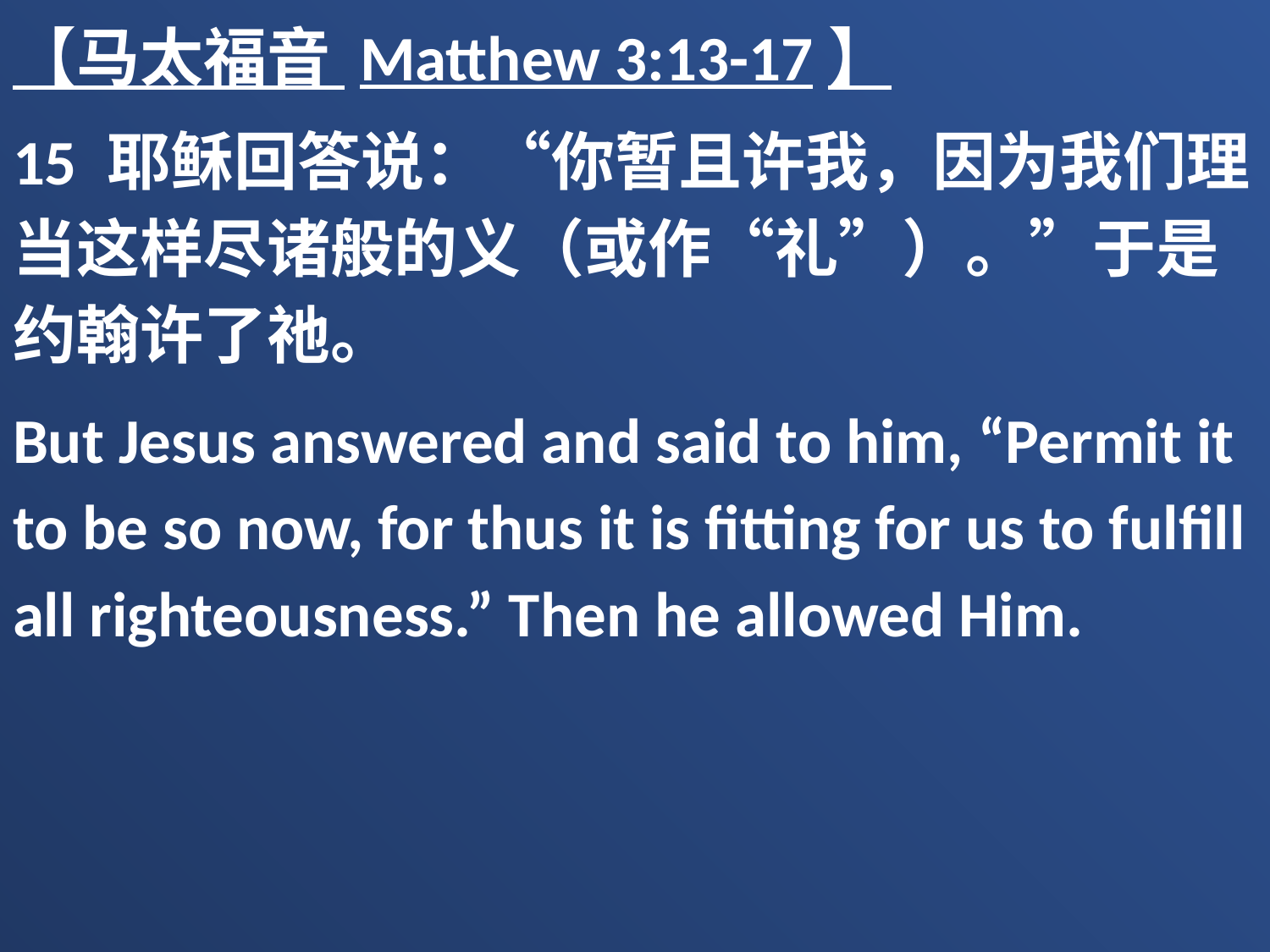

【马太福音 Matthew 3:13-17】
15 耶稣回答说：“你暂且许我，因为我们理当这样尽诸般的义（或作“礼”）。”于是约翰许了祂。
But Jesus answered and said to him, “Permit it to be so now, for thus it is fitting for us to fulfill all righteousness.” Then he allowed Him.